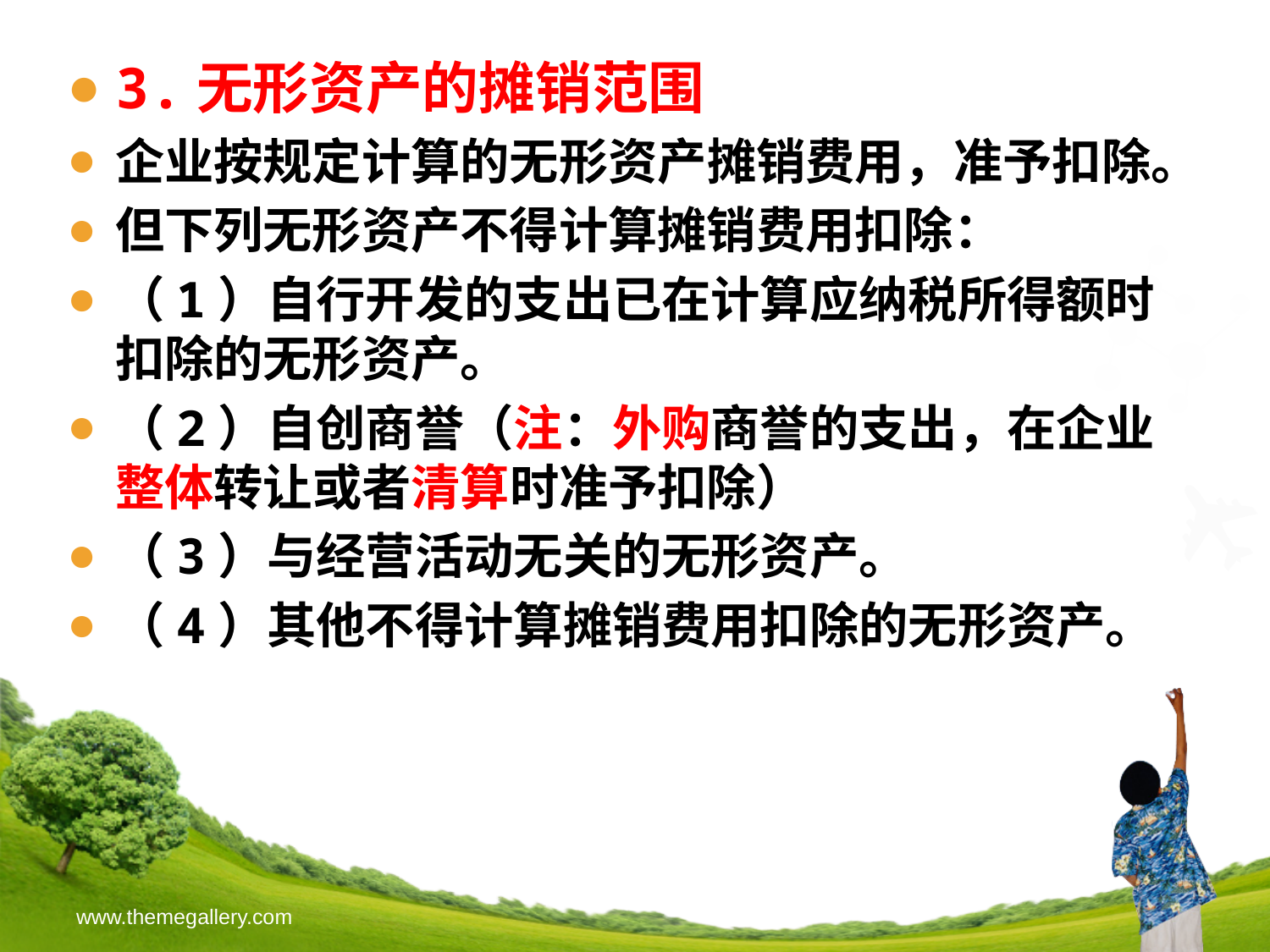

3.无形资产的摊销范围
企业按规定计算的无形资产摊销费用，准予扣除。
但下列无形资产不得计算摊销费用扣除：
（1）自行开发的支出已在计算应纳税所得额时扣除的无形资产。
（2）自创商誉（注：外购商誉的支出，在企业整体转让或者清算时准予扣除）
（3）与经营活动无关的无形资产。
（4）其他不得计算摊销费用扣除的无形资产。
www.themegallery.com